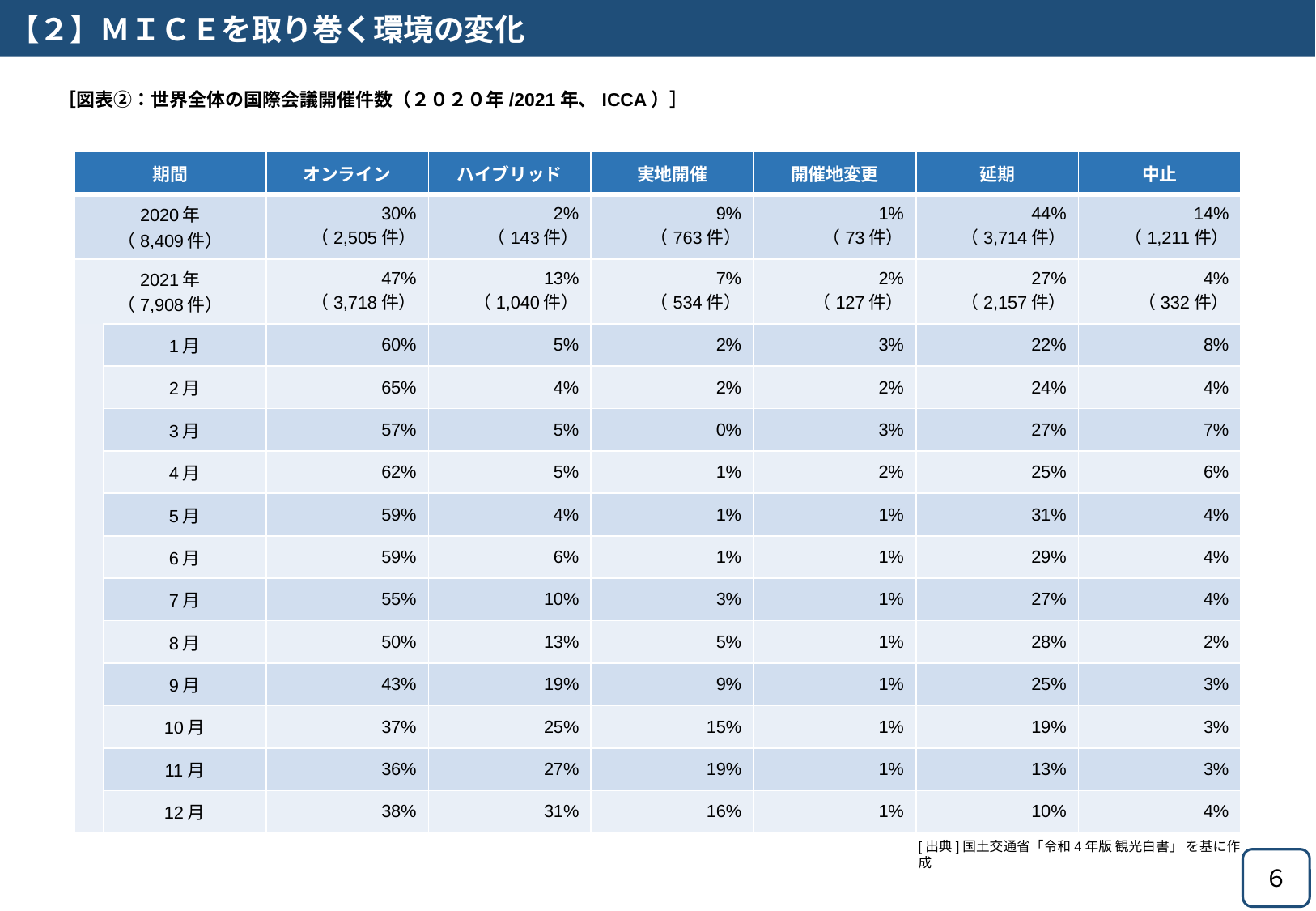

【２】ＭＩＣＥを取り巻く環境の変化
［図表②：世界全体の国際会議開催件数（２０２０年/2021年、ICCA）］
| 期間 |  | オンライン | ハイブリッド | 実地開催 | 開催地変更 | 延期 | 中止 |
| --- | --- | --- | --- | --- | --- | --- | --- |
| 2020年 （8,409件） |  | 30% （2,505件） | 2% （143件） | 9% （763件） | 1% （73件） | 44% （3,714件） | 14% （1,211件） |
| 2021年 （7,908件） |  | 47% （3,718件） | 13% （1,040件） | 7% （534件） | 2% （127件） | 27% （2,157件） | 4% （332件） |
|  | 1月 | 60% | 5% | 2% | 3% | 22% | 8% |
|  | 2月 | 65% | 4% | 2% | 2% | 24% | 4% |
|  | 3月 | 57% | 5% | 0% | 3% | 27% | 7% |
|  | 4月 | 62% | 5% | 1% | 2% | 25% | 6% |
|  | 5月 | 59% | 4% | 1% | 1% | 31% | 4% |
|  | 6月 | 59% | 6% | 1% | 1% | 29% | 4% |
|  | 7月 | 55% | 10% | 3% | 1% | 27% | 4% |
|  | 8月 | 50% | 13% | 5% | 1% | 28% | 2% |
|  | 9月 | 43% | 19% | 9% | 1% | 25% | 3% |
|  | 10月 | 37% | 25% | 15% | 1% | 19% | 3% |
|  | 11月 | 36% | 27% | 19% | 1% | 13% | 3% |
|  | 12月 | 38% | 31% | 16% | 1% | 10% | 4% |
[出典]国土交通省「令和4年版 観光白書」 を基に作成
６